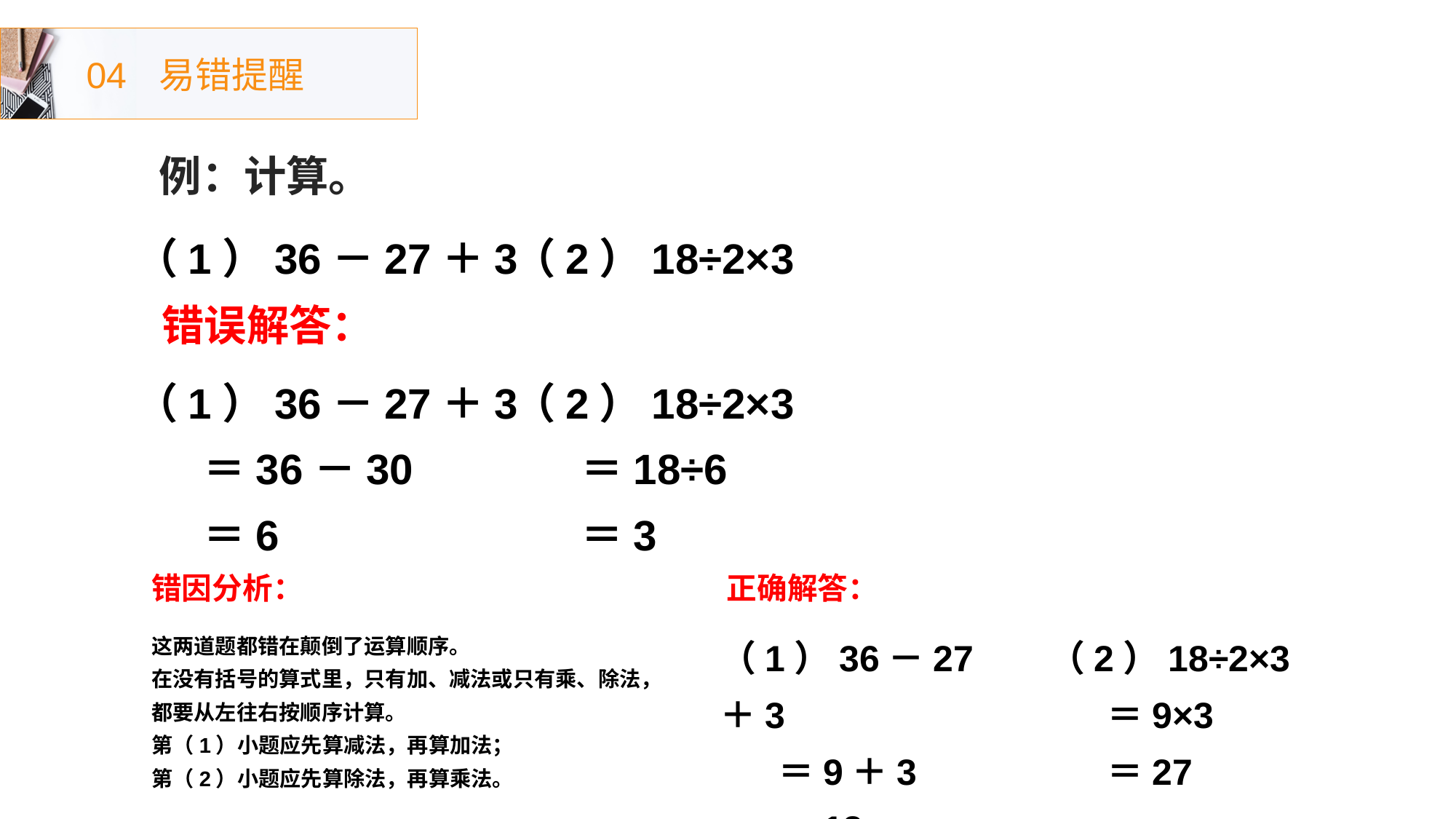

04
易错提醒
例：计算。
（1）36－27＋3
（2）18÷2×3
错误解答：
（1）36－27＋3
      ＝36－30
      ＝6
（2）18÷2×3
      ＝18÷6
      ＝3
错因分析：
正确解答：
（1）36－27＋3
      ＝9＋3
      ＝12
（2）18÷2×3
      ＝9×3
      ＝27
这两道题都错在颠倒了运算顺序。
在没有括号的算式里，只有加、减法或只有乘、除法，
都要从左往右按顺序计算。
第（1）小题应先算减法，再算加法；
第（2）小题应先算除法，再算乘法。